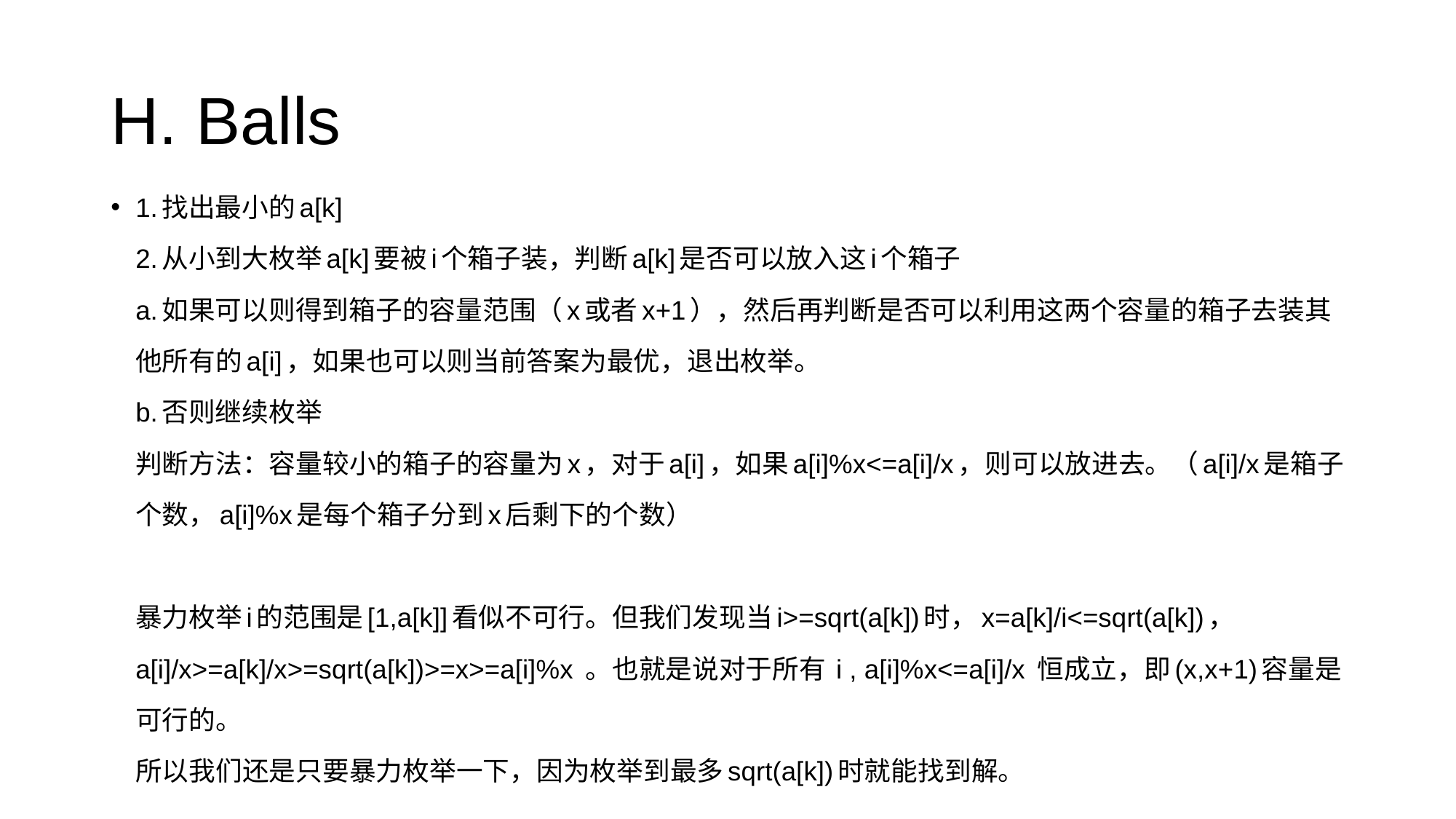

# H. Balls
1.找出最小的a[k]
2.从小到大枚举a[k]要被i个箱子装，判断a[k]是否可以放入这i个箱子
a.如果可以则得到箱子的容量范围（x或者x+1），然后再判断是否可以利用这两个容量的箱子去装其他所有的a[i]，如果也可以则当前答案为最优，退出枚举。
b.否则继续枚举
判断方法：容量较小的箱子的容量为x，对于a[i]，如果a[i]%x<=a[i]/x，则可以放进去。（a[i]/x是箱子个数，a[i]%x是每个箱子分到x后剩下的个数）
暴力枚举i的范围是[1,a[k]]看似不可行。但我们发现当i>=sqrt(a[k])时，x=a[k]/i<=sqrt(a[k])， a[i]/x>=a[k]/x>=sqrt(a[k])>=x>=a[i]%x 。也就是说对于所有 i , a[i]%x<=a[i]/x 恒成立，即(x,x+1)容量是可行的。
所以我们还是只要暴力枚举一下，因为枚举到最多sqrt(a[k])时就能找到解。